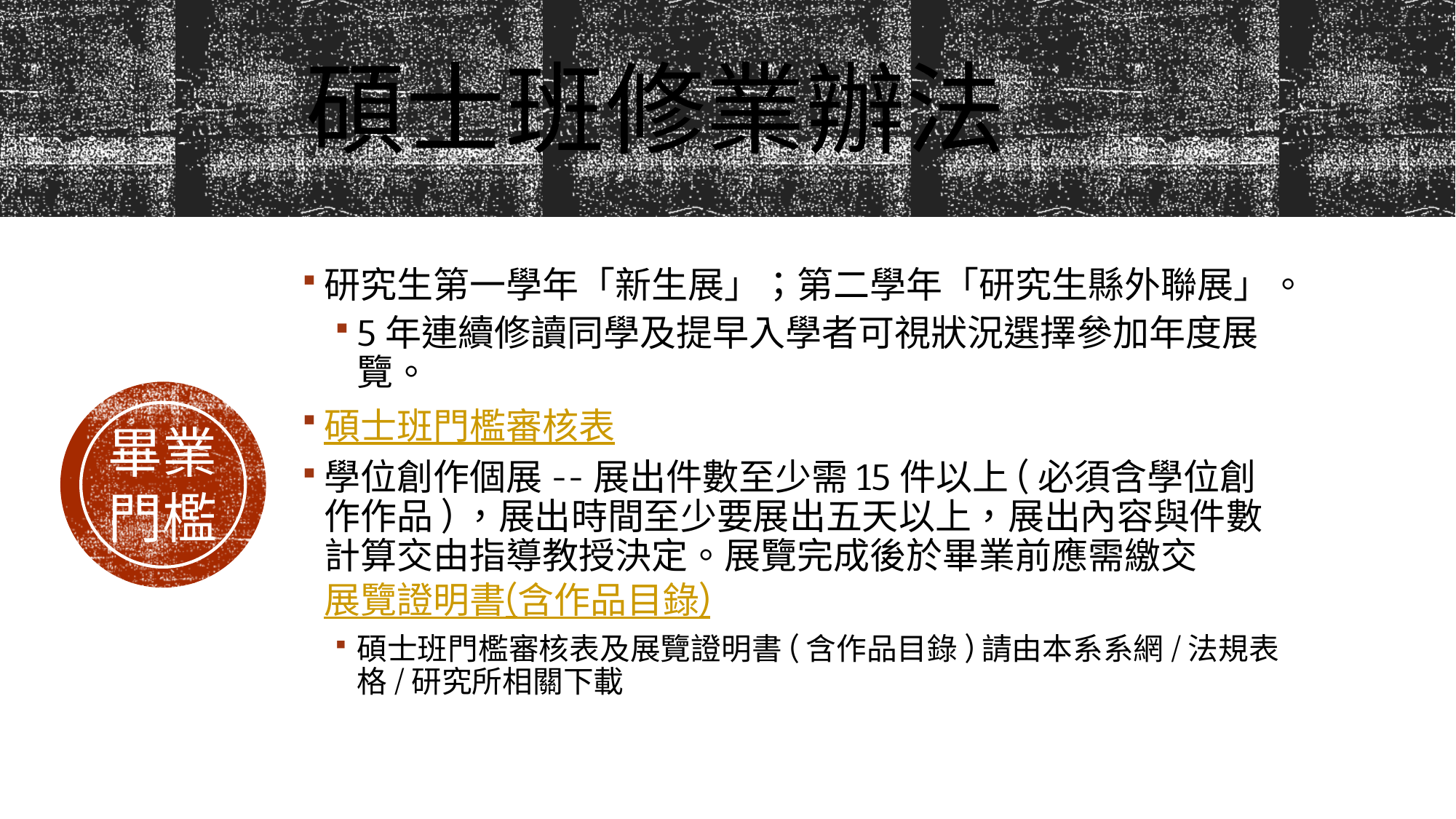

碩士班修業辦法
研究生第一學年「新生展」；第二學年「研究生縣外聯展」。
5年連續修讀同學及提早入學者可視狀況選擇參加年度展覽。
碩士班門檻審核表
學位創作個展--展出件數至少需15件以上(必須含學位創作作品)，展出時間至少要展出五天以上，展出內容與件數計算交由指導教授決定。展覽完成後於畢業前應需繳交展覽證明書(含作品目錄)
碩士班門檻審核表及展覽證明書(含作品目錄)請由本系系網/法規表格/研究所相關下載

畢業
門檻